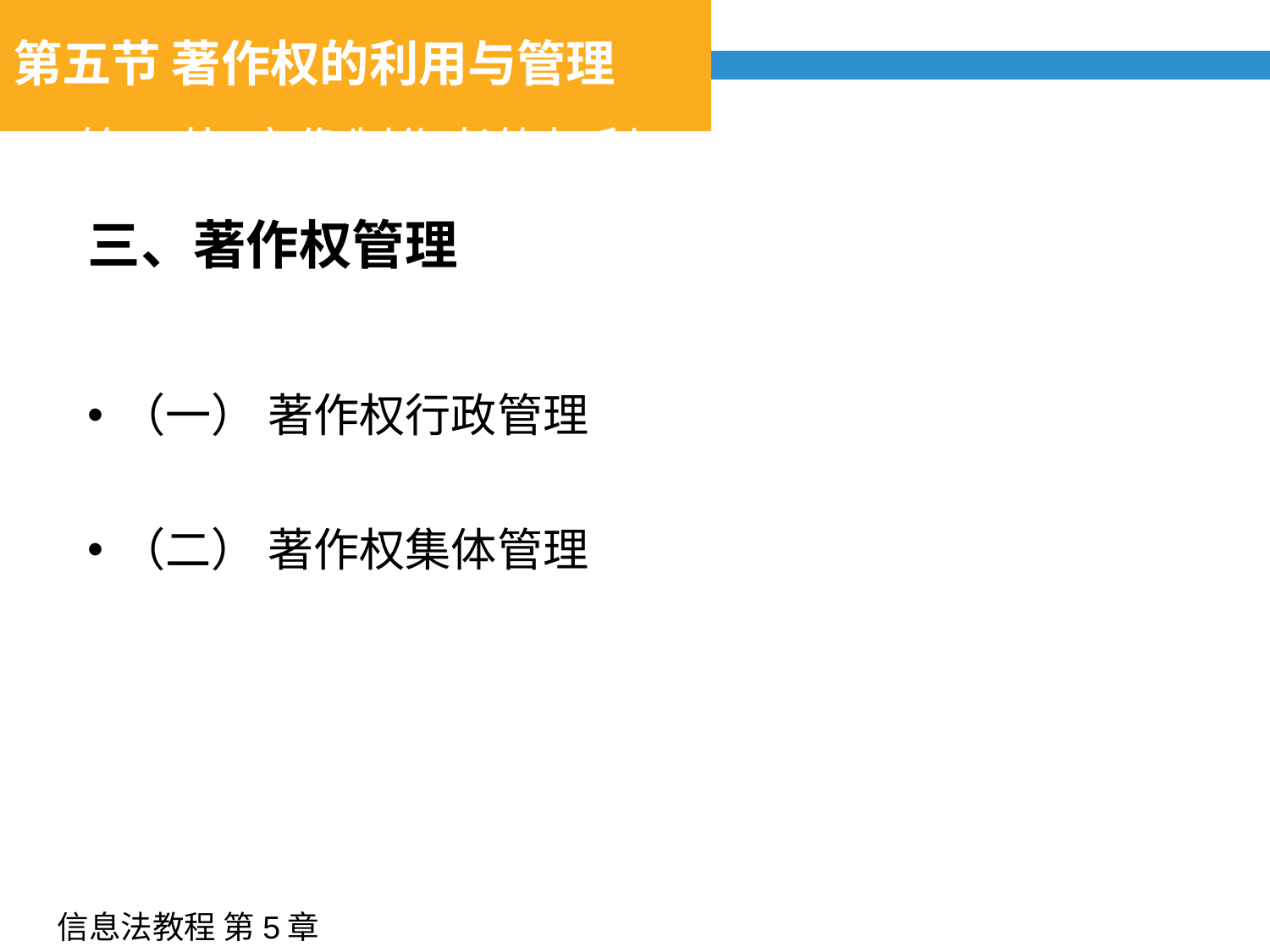

第五节 著作权的利用与管理
# 第三节  音像制作者的权利
三、著作权管理

（一） 著作权行政管理

（二） 著作权集体管理

信息法教程 第5章